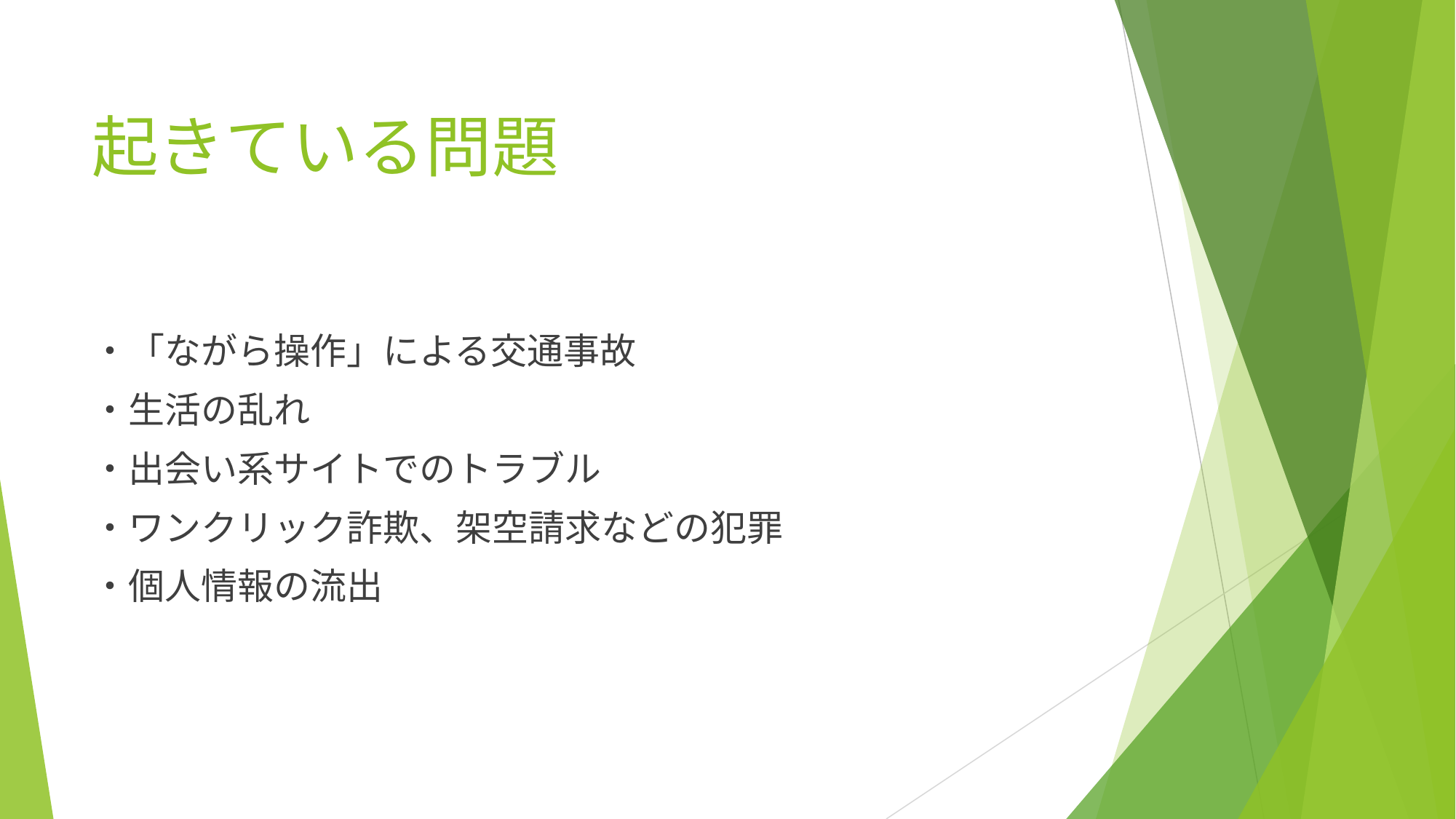

# 起きている問題
・「ながら操作」による交通事故
・生活の乱れ
・出会い系サイトでのトラブル
・ワンクリック詐欺、架空請求などの犯罪
・個人情報の流出